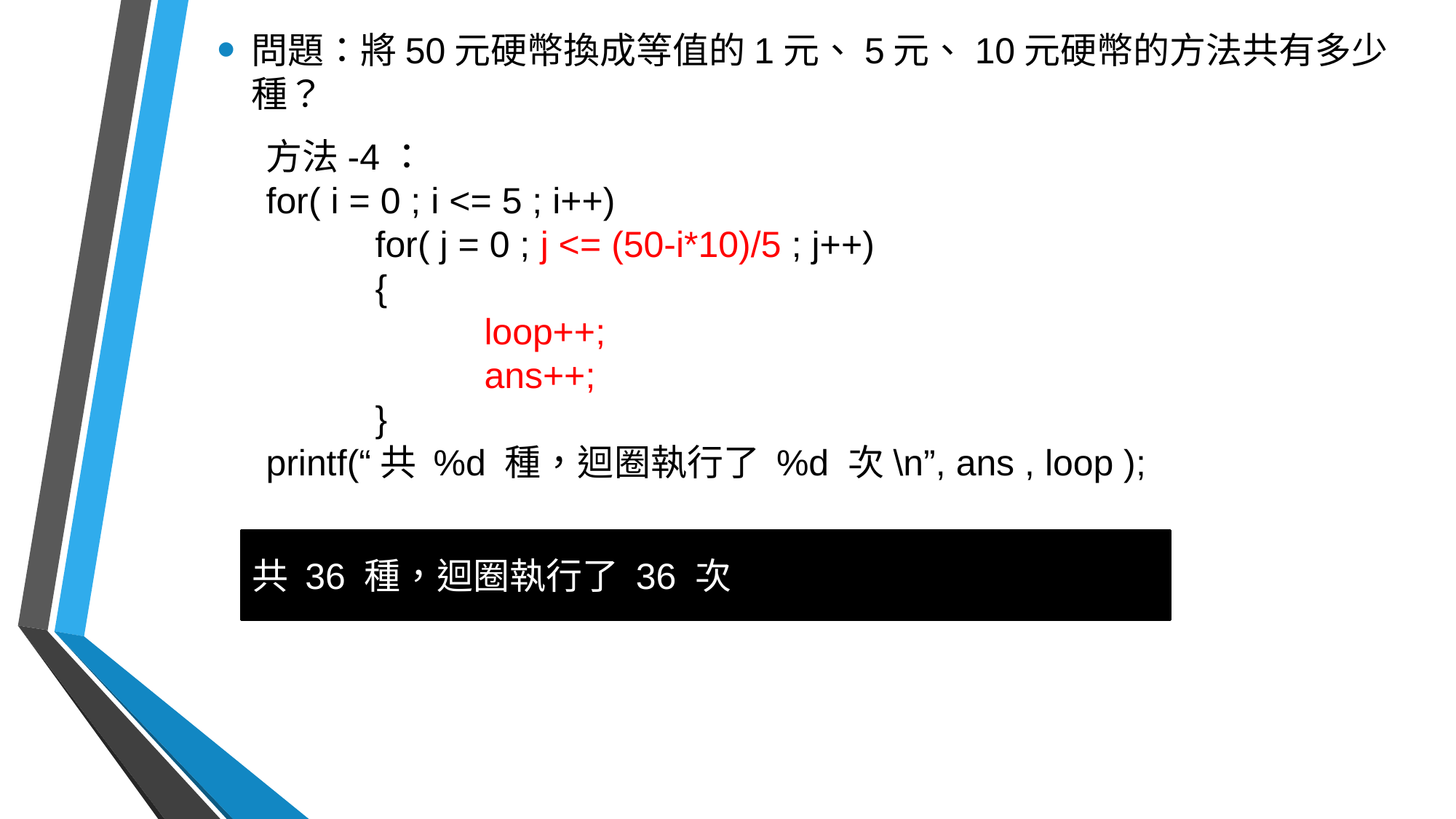

問題：將50元硬幣換成等值的1元、5元、10元硬幣的方法共有多少種？
方法-4：
for( i = 0 ; i <= 5 ; i++)
	for( j = 0 ; j <= (50-i*10)/5 ; j++)
	{
		loop++;
		ans++;
	}
printf(“共 %d 種，迴圈執行了 %d 次\n”, ans , loop );
共 36 種，迴圈執行了 36 次